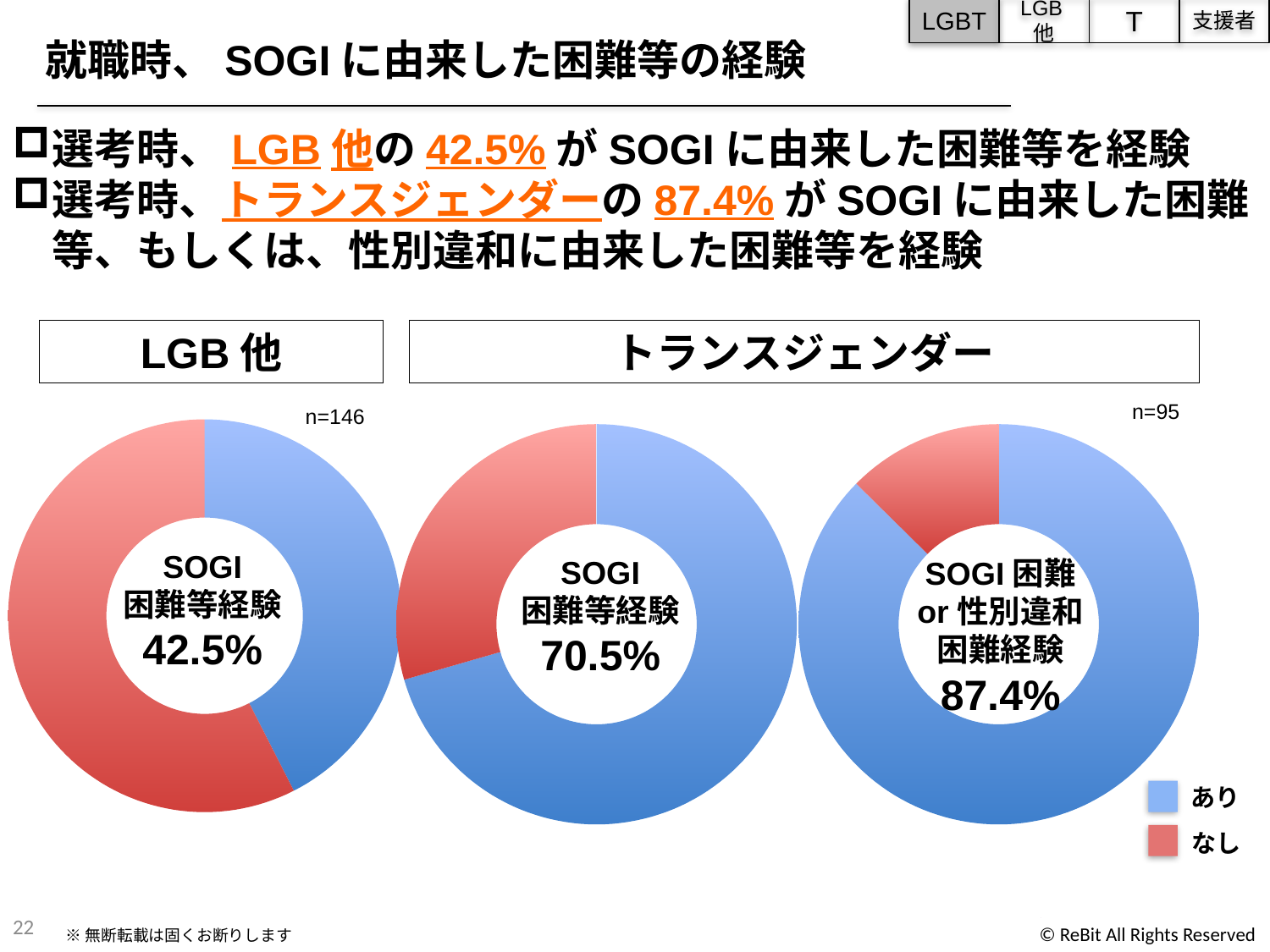

LGBT
LGB他
T
支援者

就職時、SOGIに由来した困難等の経験
選考時、LGB他の42.5%がSOGIに由来した困難等を経験
選考時、トランスジェンダーの87.4%がSOGIに由来した困難等、もしくは、性別違和に由来した困難等を経験
LGB他
トランスジェンダー
n=95
n=146

### Chart

| Category |  |
|---|---|

### Chart

| Category |  |
|---|---|

### Chart

| Category |  |
|---|---|
SOGI
困難等経験
42.5%
SOGI
困難等経験
70.5%
SOGI困難
or性別違和
困難経験
87.4%
あり

なし

22